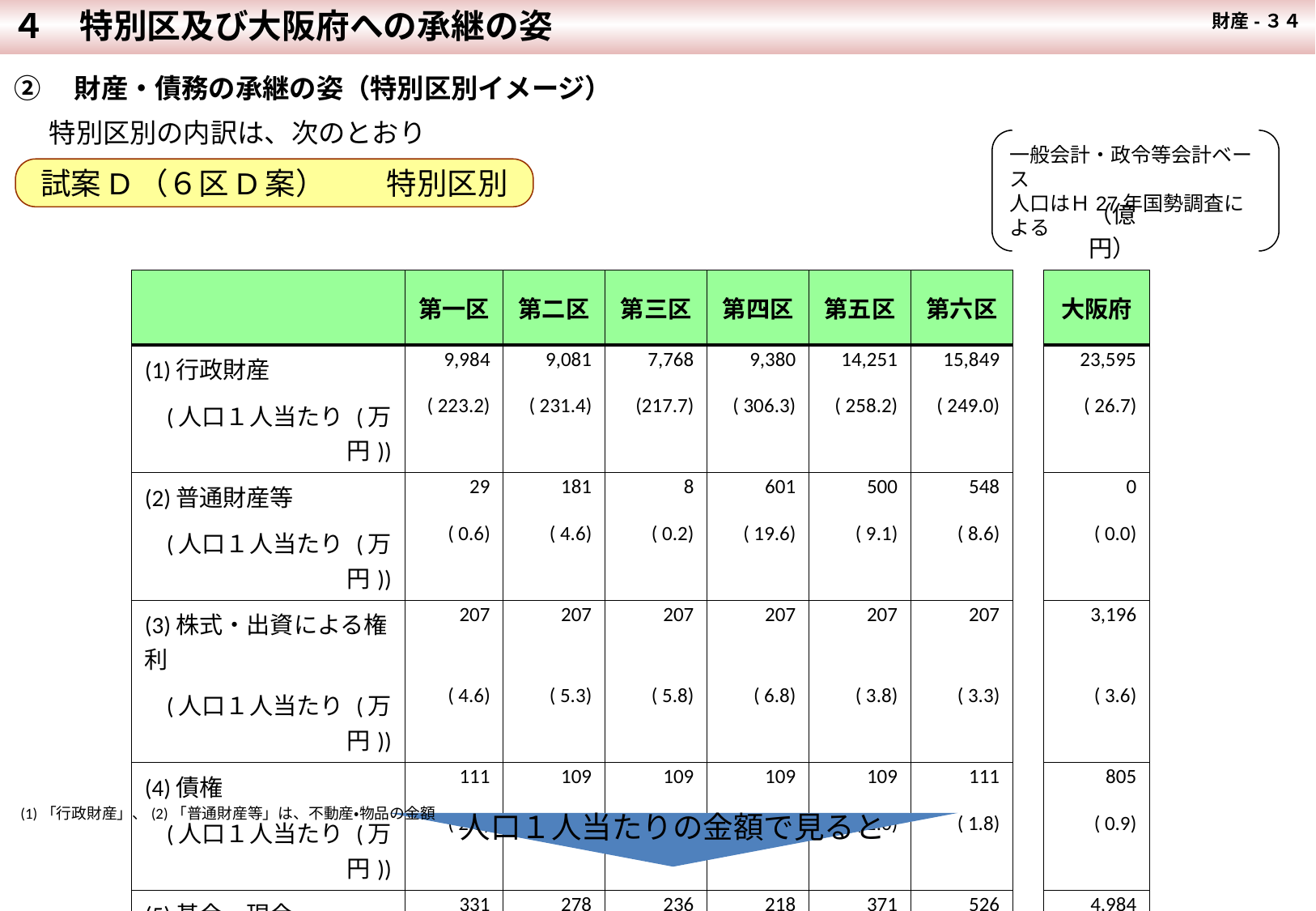

４　特別区及び大阪府への承継の姿
財産-３４
②　財産・債務の承継の姿（特別区別イメージ）
　特別区別の内訳は、次のとおり
一般会計・政令等会計ベース
人口はＨ27年国勢調査による
試案D（６区D案）　　特別区別
|  |  |  |  |  |  |  |  | （億円） |
| --- | --- | --- | --- | --- | --- | --- | --- | --- |
|  | 第一区 | 第二区 | 第三区 | 第四区 | 第五区 | 第六区 |  | 大阪府 |
| (1)行政財産 | 9,984 | 9,081 | 7,768 | 9,380 | 14,251 | 15,849 |  | 23,595 |
| (人口１人当たり (万円)) | ( 223.2) | ( 231.4) | (217.7) | ( 306.3) | ( 258.2) | ( 249.0) |  | ( 26.7) |
| (2)普通財産等 | 29 | 181 | 8 | 601 | 500 | 548 |  | 0 |
| (人口１人当たり (万円)) | ( 0.6) | ( 4.6) | ( 0.2) | ( 19.6) | ( 9.1) | ( 8.6) |  | ( 0.0) |
| (3)株式・出資による権利 | 207 | 207 | 207 | 207 | 207 | 207 |  | 3,196 |
| (人口１人当たり (万円)) | ( 4.6) | ( 5.3) | ( 5.8) | ( 6.8) | ( 3.8) | ( 3.3) |  | ( 3.6) |
| (4)債権 | 111 | 109 | 109 | 109 | 109 | 111 |  | 805 |
| (人口１人当たり (万円)) | ( 2.5) | ( 2.8) | ( 3.1) | ( 3.6) | ( 2.0) | ( 1.8) |  | ( 0.9) |
| (5)基金・現金 | 331 | 278 | 236 | 218 | 371 | 526 |  | 4,984 |
| (人口１人当たり (万円)) | ( 7.4) | ( 7.1) | ( 6.6) | ( 7.1) | ( 6.7) | ( 8.3) |  | ( 5.6) |
| 財産合計 | 10,661 | 9,857 | 8,329 | 10,515 | 15,438 | 17,241 |  | 32,581 |
| (人口１人当たり (万円)) | ( 238.4) | ( 251.1) | ( 233.4) | ( 343.3) | ( 279.7) | ( 270.9) |  | ( 36.9) |
(1)「行政財産」、(2)「普通財産等」は、不動産・物品の金額
人口１人当たりの金額で見ると